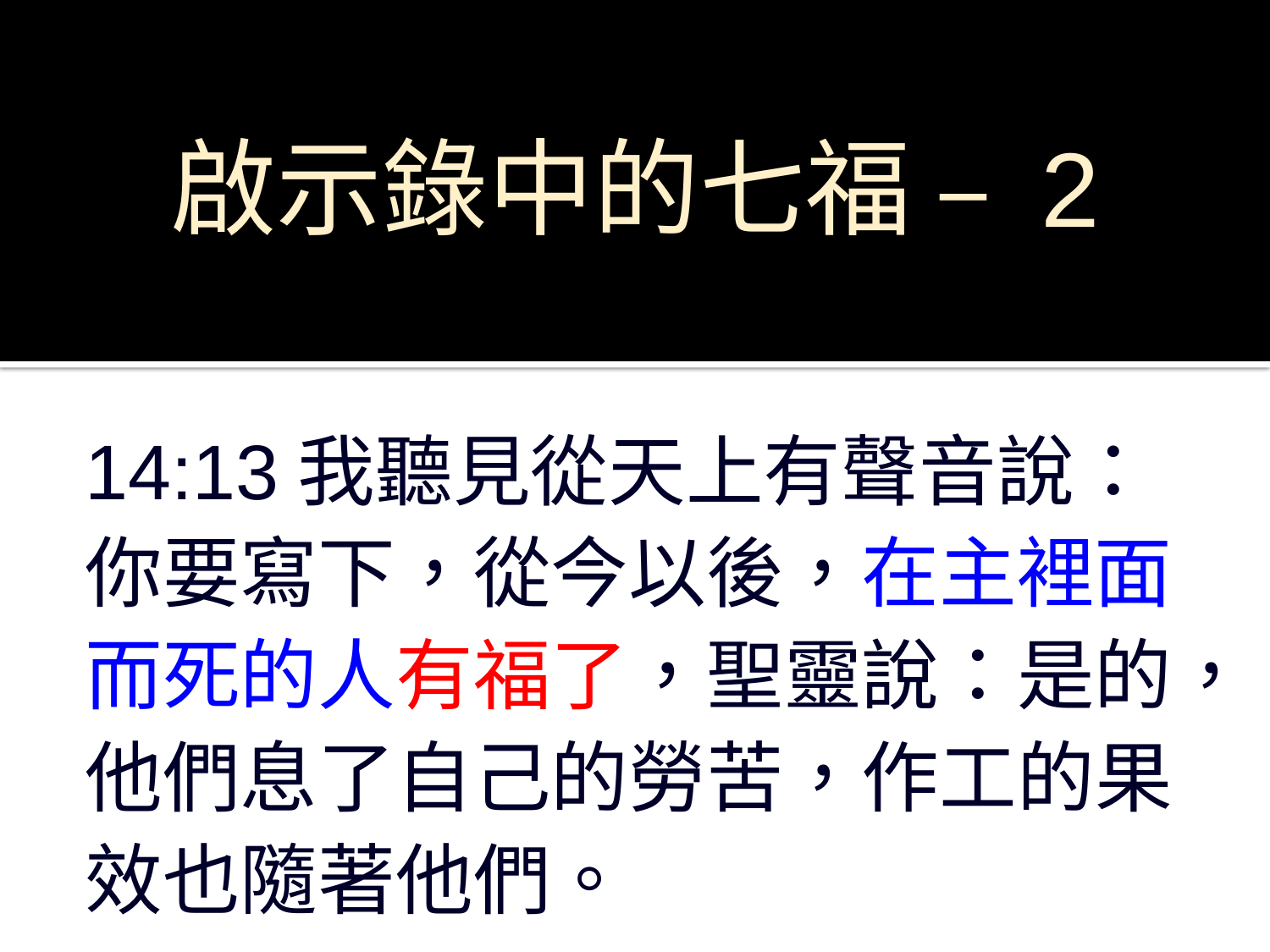

# 啟示錄中的七福 – 2
14:13我聽見從天上有聲音說：你要寫下，從今以後，在主裡面而死的人有福了，聖靈說：是的，他們息了自己的勞苦，作工的果效也隨著他們。